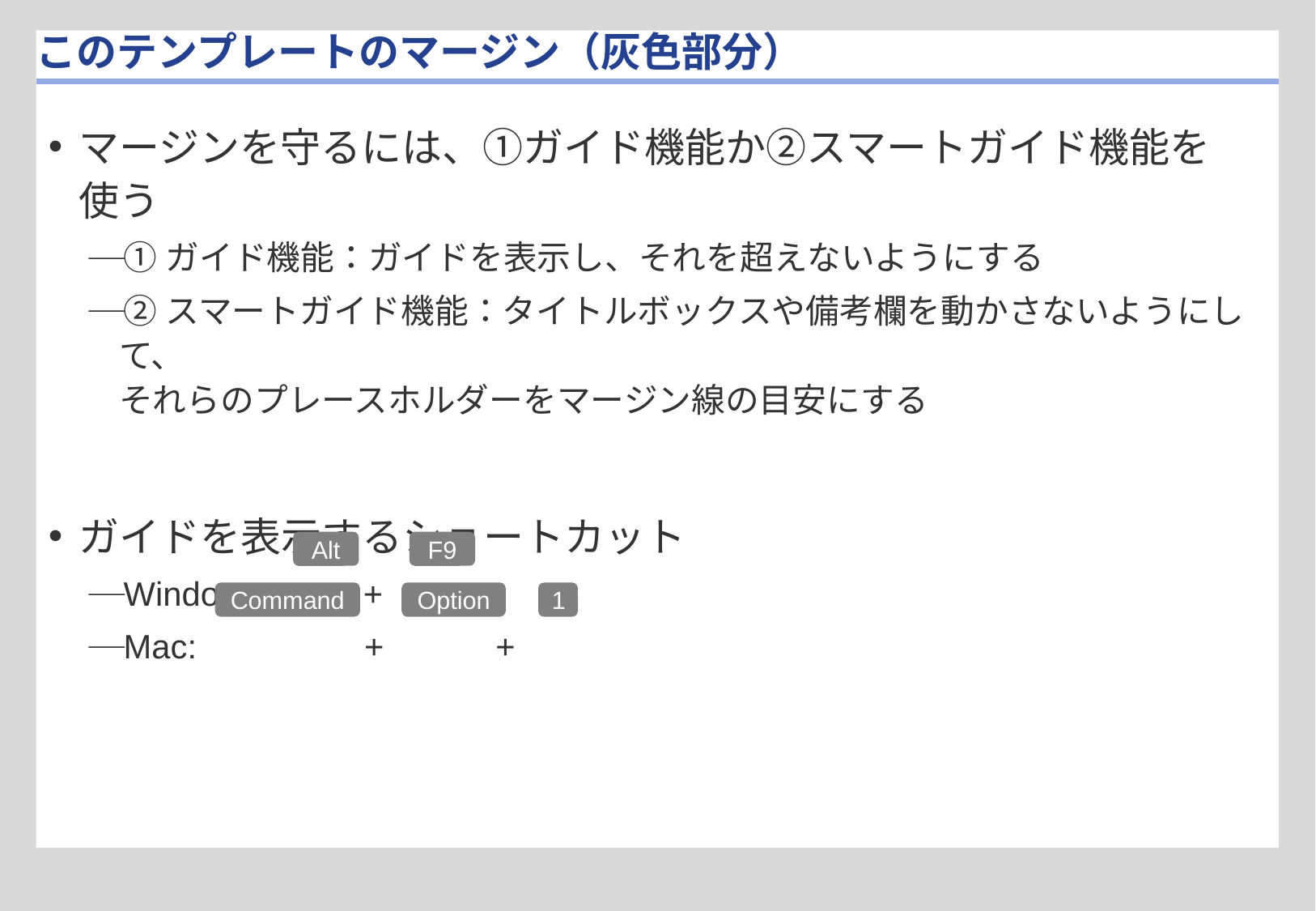

# このテンプレートのマージン（灰色部分）
マージンを守るには、①ガイド機能か②スマートガイド機能を
使う
①ガイド機能：ガイドを表示し、それを超えないようにする
②スマートガイド機能：タイトルボックスや備考欄を動かさないようにして、
それらのプレースホルダーをマージン線の目安にする

ガイドを表示するショートカット
Windows:          +
Mac:                  +            +

Alt
F9
Command
Option
1